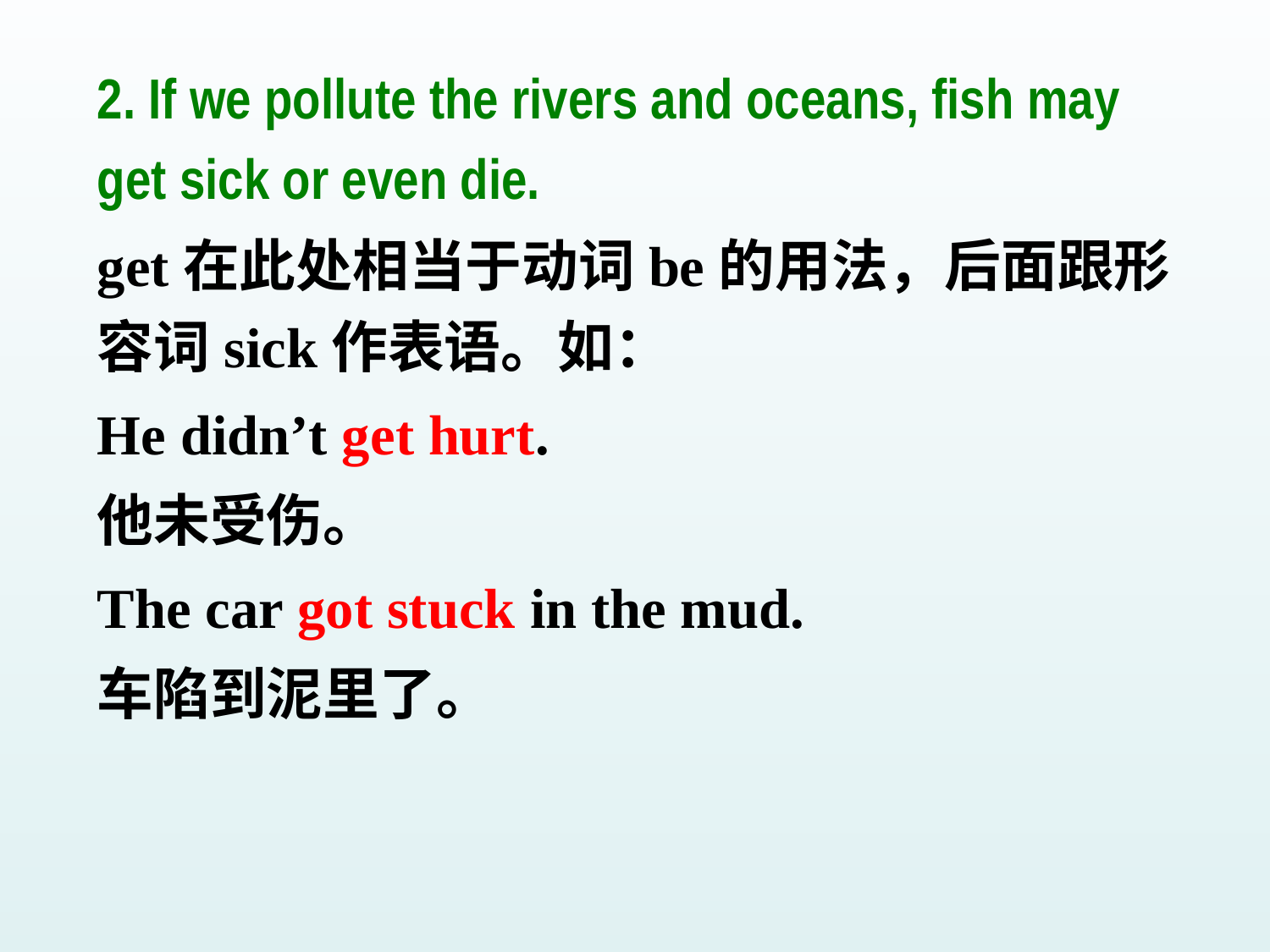

2. If we pollute the rivers and oceans, fish may get sick or even die.
get在此处相当于动词be的用法，后面跟形容词sick作表语。如：
He didn’t get hurt.
他未受伤。
The car got stuck in the mud.
车陷到泥里了。